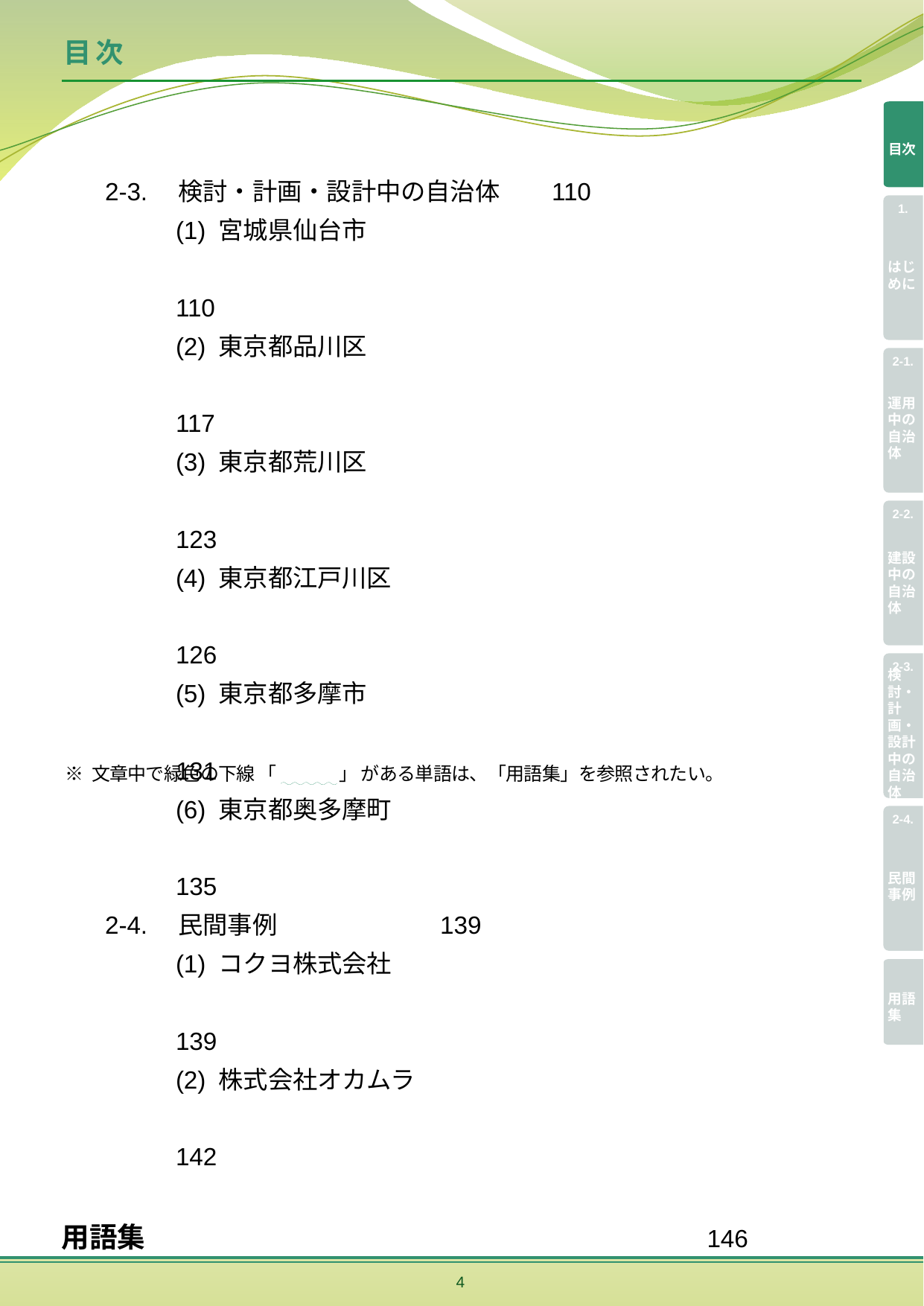

# 目次
2-3.　検討・計画・設計中の自治体 	110
(1) 宮城県仙台市 	110
(2) 東京都品川区 	117
(3) 東京都荒川区 	123
(4) 東京都江戸川区 	126
(5) 東京都多摩市 	131
(6) 東京都奥多摩町 	135
2-4.　民間事例 		139
(1) コクヨ株式会社 	139
(2) 株式会社オカムラ 	142

用語集	146
※ 文章中で緑色の下線 「 　　　 」 がある単語は、「用語集」を参照されたい。
4